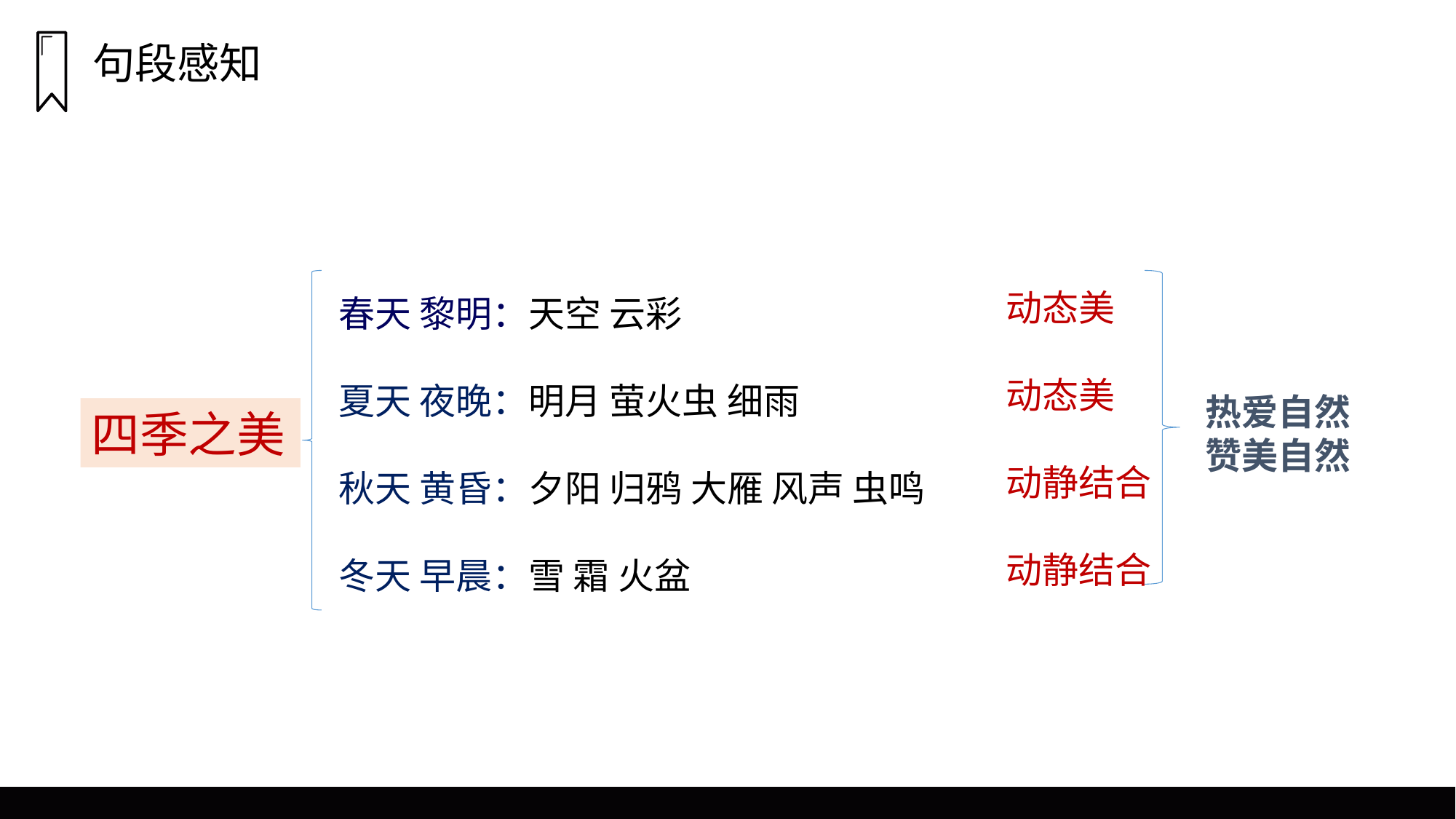

句段感知
动态美
动态美
动静结合
动静结合
春天 黎明：天空 云彩
夏天 夜晚：明月 萤火虫 细雨
秋天 黄昏：夕阳 归鸦 大雁 风声 虫鸣
冬天 早晨：雪 霜 火盆

热爱自然
赞美自然
四季之美